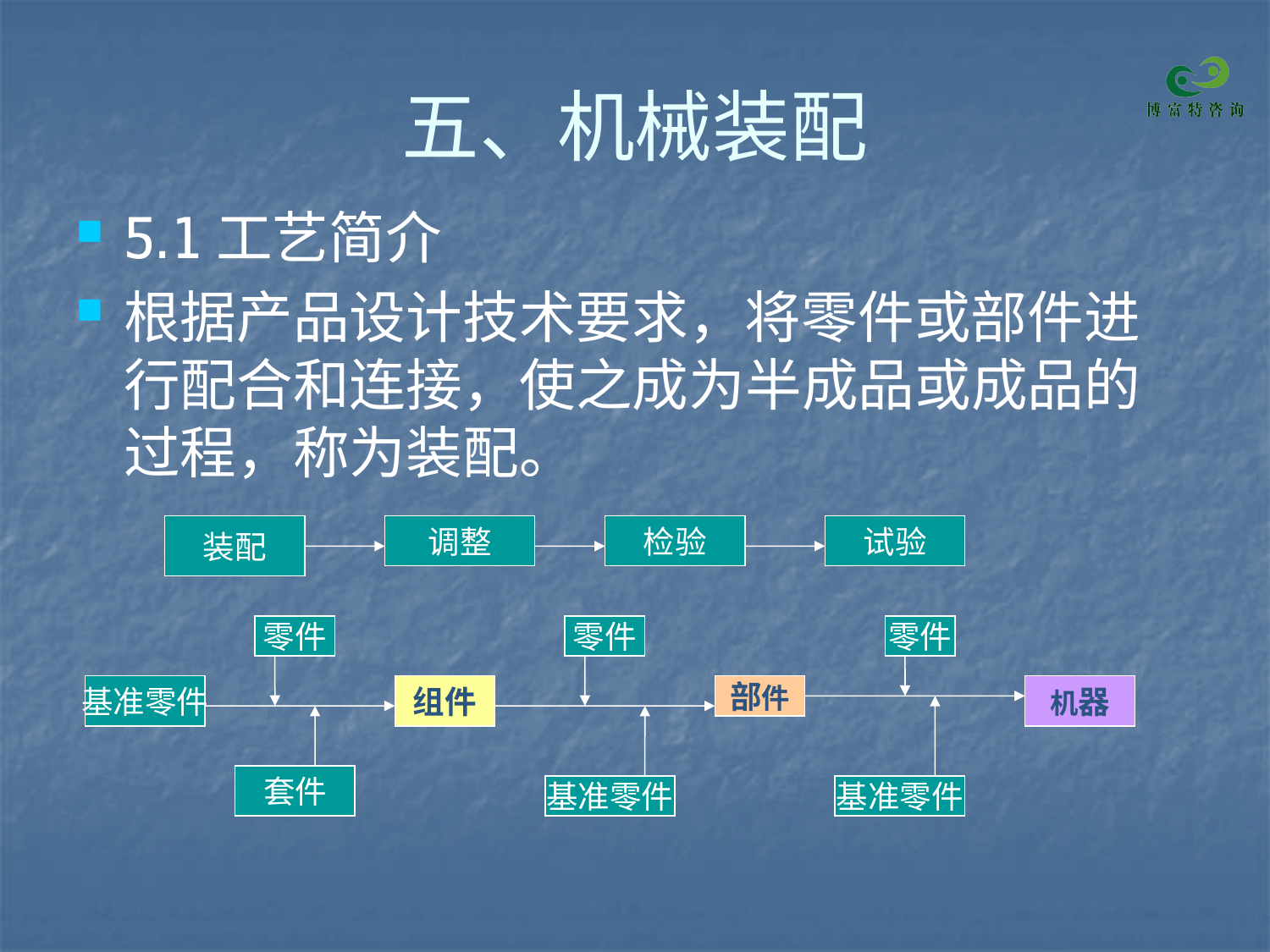

# 五、机械装配
5.1工艺简介
根据产品设计技术要求，将零件或部件进行配合和连接，使之成为半成品或成品的过程，称为装配。
装配
调整
检验
试验

零件
零件
零件

基准零件
组件
部件
机器

套件
基准零件
基准零件